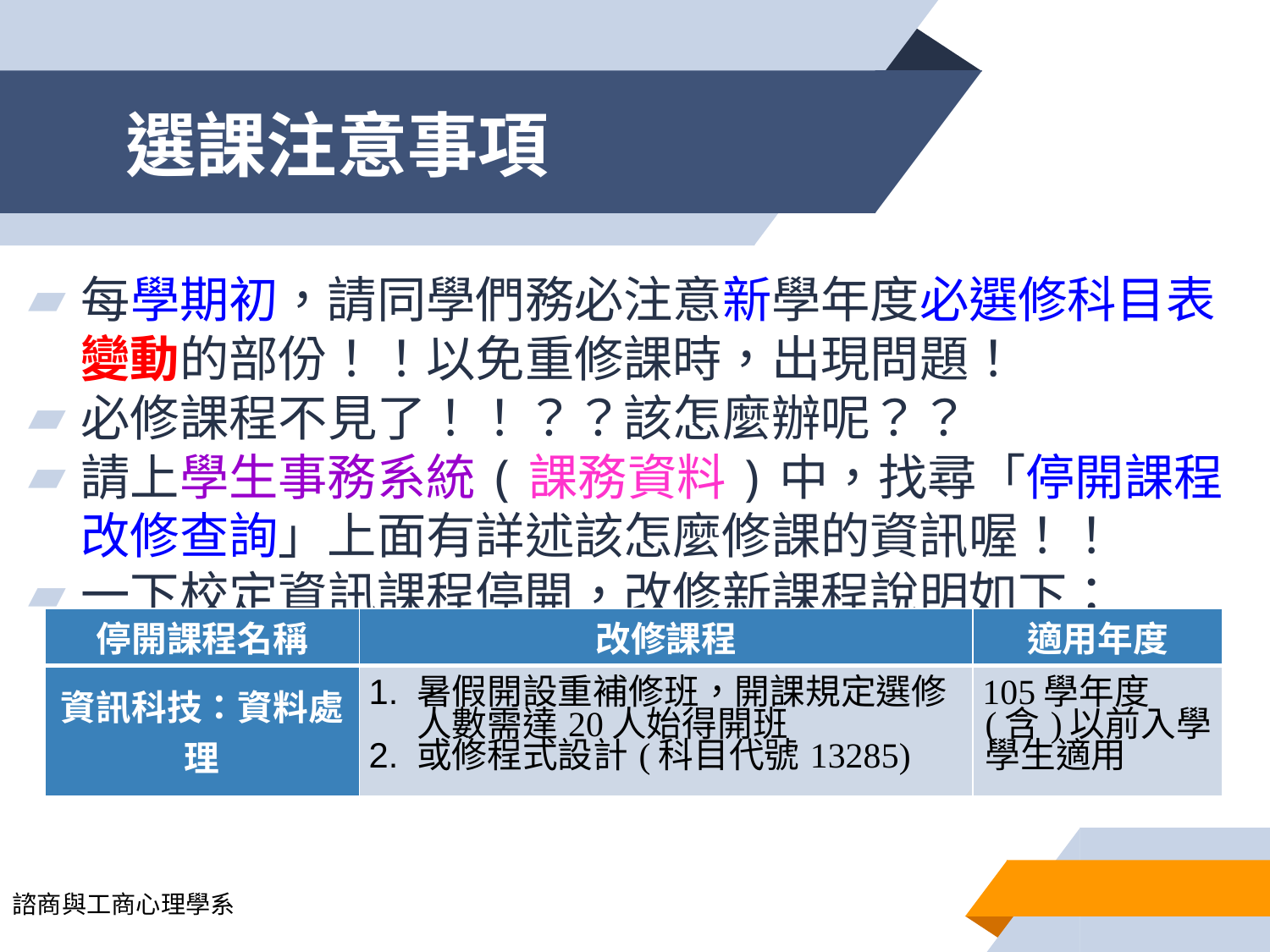

# 選課注意事項
每學期初，請同學們務必注意新學年度必選修科目表變動的部份！！以免重修課時，出現問題！
必修課程不見了！！？？該怎麼辦呢？？
請上學生事務系統(課務資料)中，找尋「停開課程改修查詢」上面有詳述該怎麼修課的資訊喔！！
一下校定資訊課程停開，改修新課程說明如下：

| 停開課程名稱 | 改修課程 | 適用年度 |
| --- | --- | --- |
| 資訊科技：資料處理 | 暑假開設重補修班，開課規定選修人數需達20人始得開班 或修程式設計(科目代號13285) | 105學年度(含)以前入學學生適用 |
諮商與工商心理學系